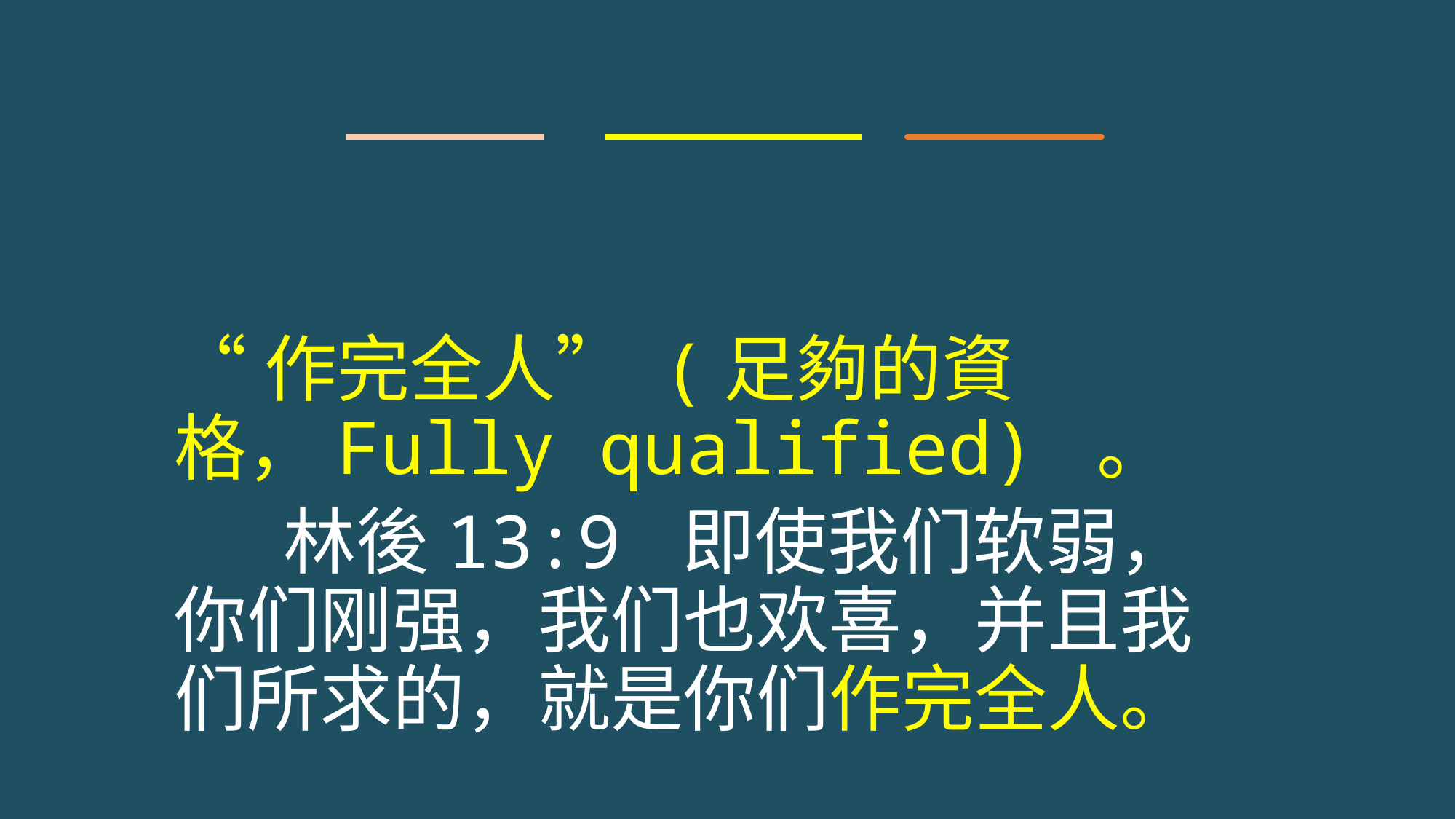

“作完全人” (足夠的資格，Fully qualified) 。
	林後13:9 即使我们软弱，你们刚强，我们也欢喜，并且我们所求的，就是你们作完全人。